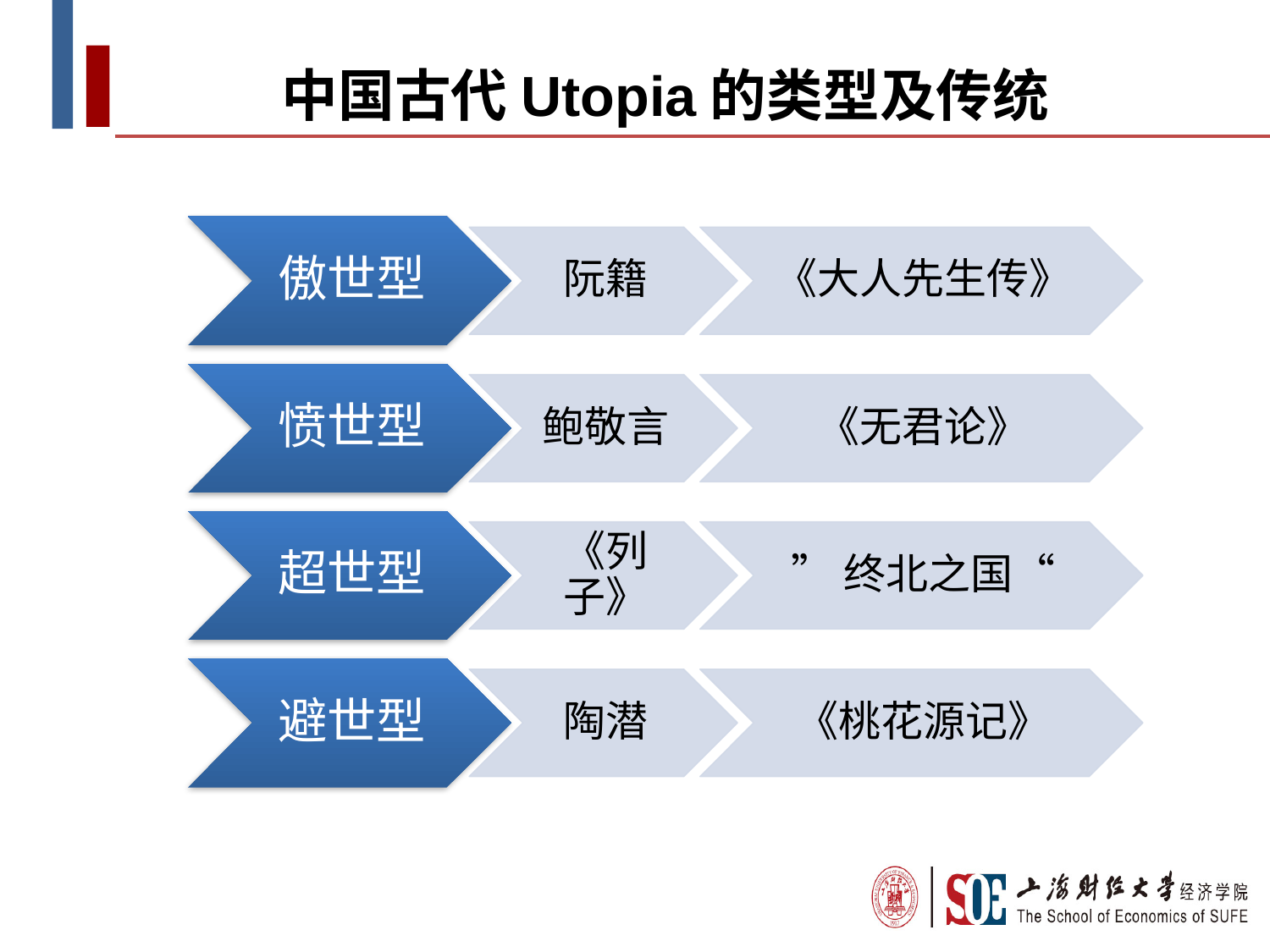

中国古代Utopia的类型及传统
傲世型
阮籍
《大人先生传》
愤世型
鲍敬言
《无君论》
超世型
《列子》
”终北之国“
避世型
陶潜
《桃花源记》